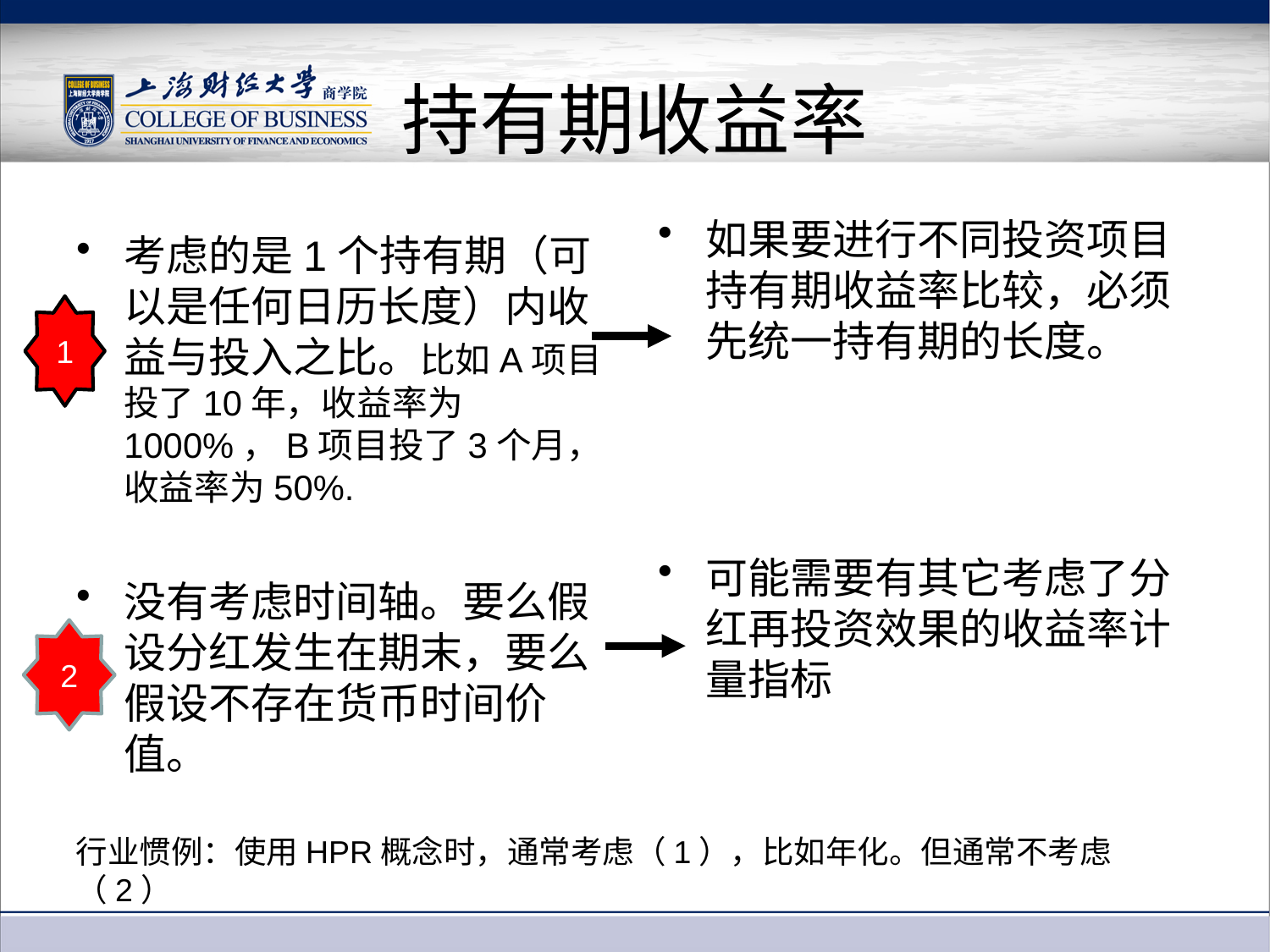

# 持有期收益率
如果要进行不同投资项目持有期收益率比较，必须先统一持有期的长度。

可能需要有其它考虑了分红再投资效果的收益率计量指标
考虑的是1个持有期（可以是任何日历长度）内收益与投入之比。比如A项目投了10年，收益率为1000%，B项目投了3个月，收益率为50%.

没有考虑时间轴。要么假设分红发生在期末，要么假设不存在货币时间价值。
1
2
行业惯例：使用HPR概念时，通常考虑（1），比如年化。但通常不考虑（2）